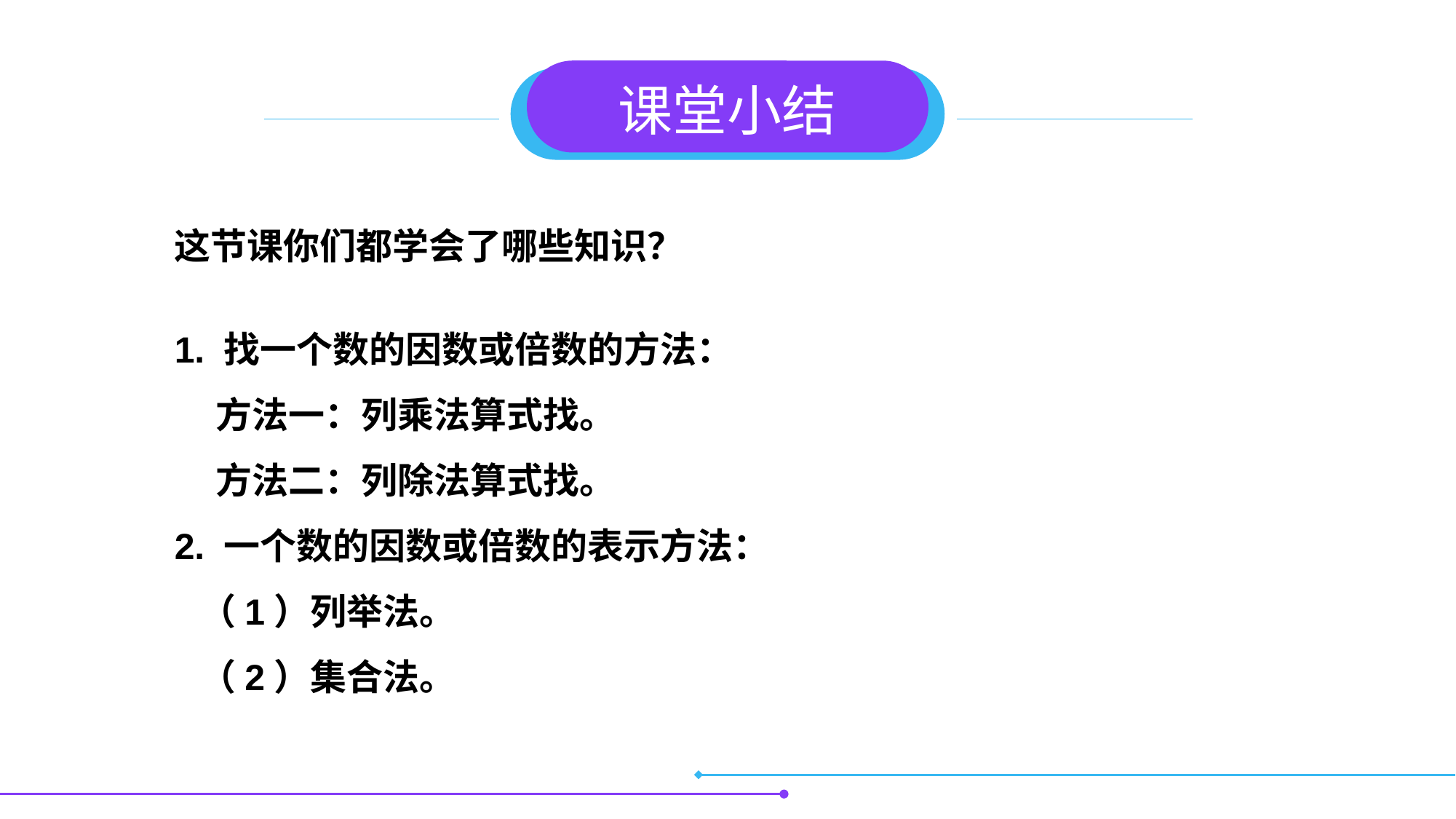

课堂小结
这节课你们都学会了哪些知识？
1. 找一个数的因数或倍数的方法：
    方法一：列乘法算式找。
    方法二：列除法算式找。
2. 一个数的因数或倍数的表示方法：
  （1）列举法。
  （2）集合法。